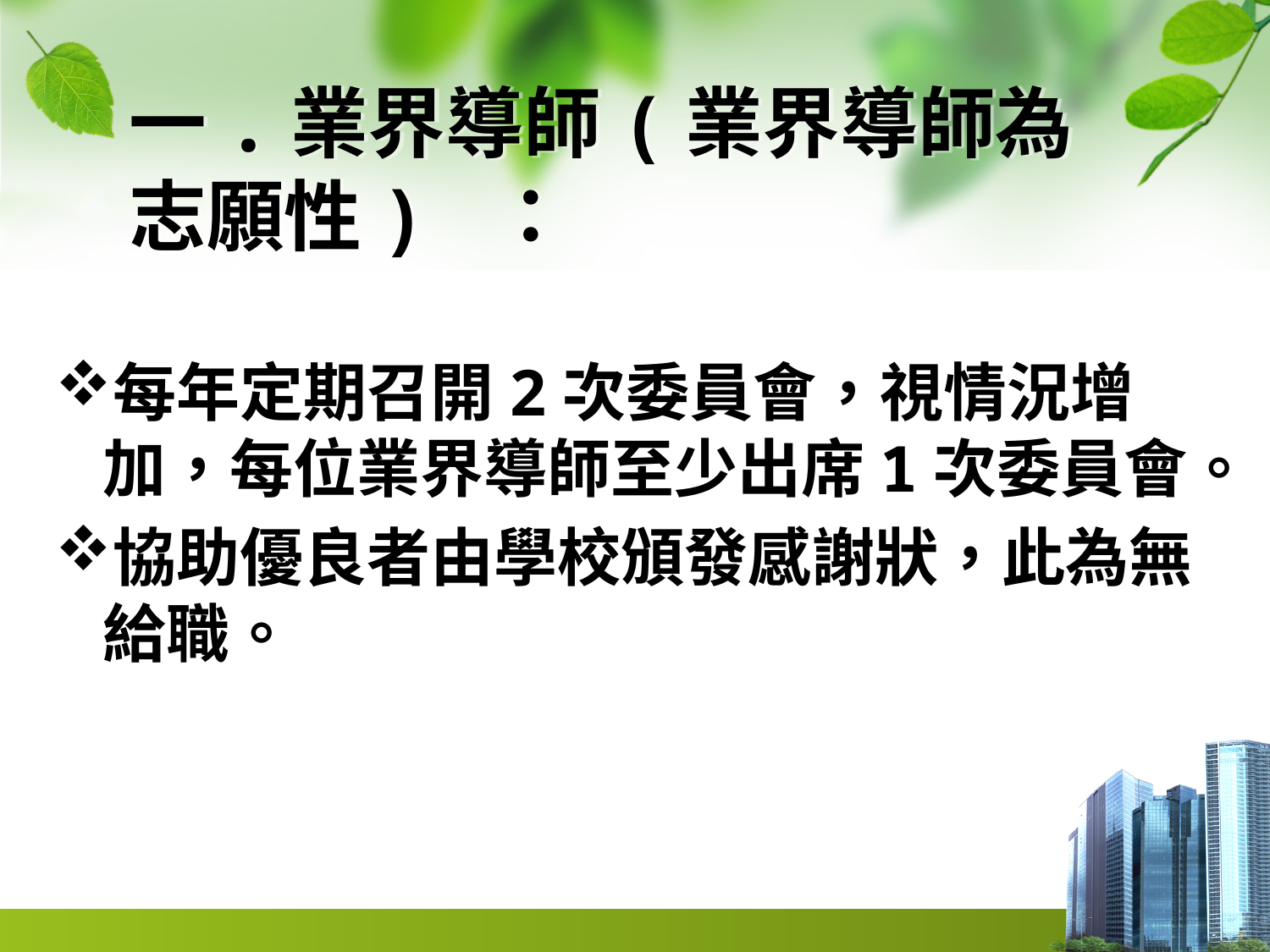

# 一.業界導師(業界導師為志願性) ：
每年定期召開2次委員會，視情況增加，每位業界導師至少出席1次委員會。
協助優良者由學校頒發感謝狀，此為無給職。